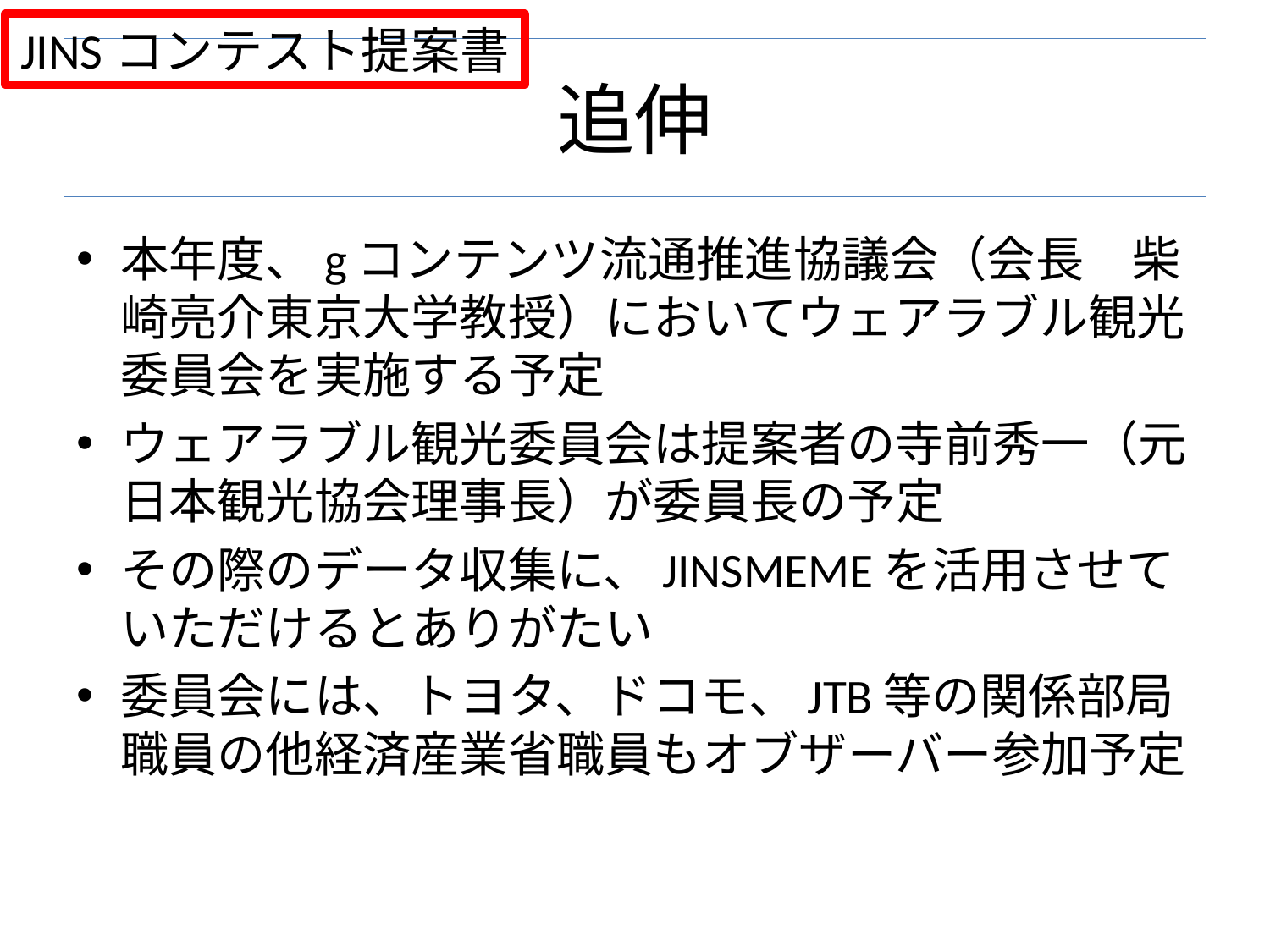

JINSコンテスト提案書
# 追伸
本年度、gコンテンツ流通推進協議会（会長　柴崎亮介東京大学教授）においてウェアラブル観光委員会を実施する予定
ウェアラブル観光委員会は提案者の寺前秀一（元日本観光協会理事長）が委員長の予定
その際のデータ収集に、JINSMEMEを活用させていただけるとありがたい
委員会には、トヨタ、ドコモ、JTB等の関係部局職員の他経済産業省職員もオブザーバー参加予定